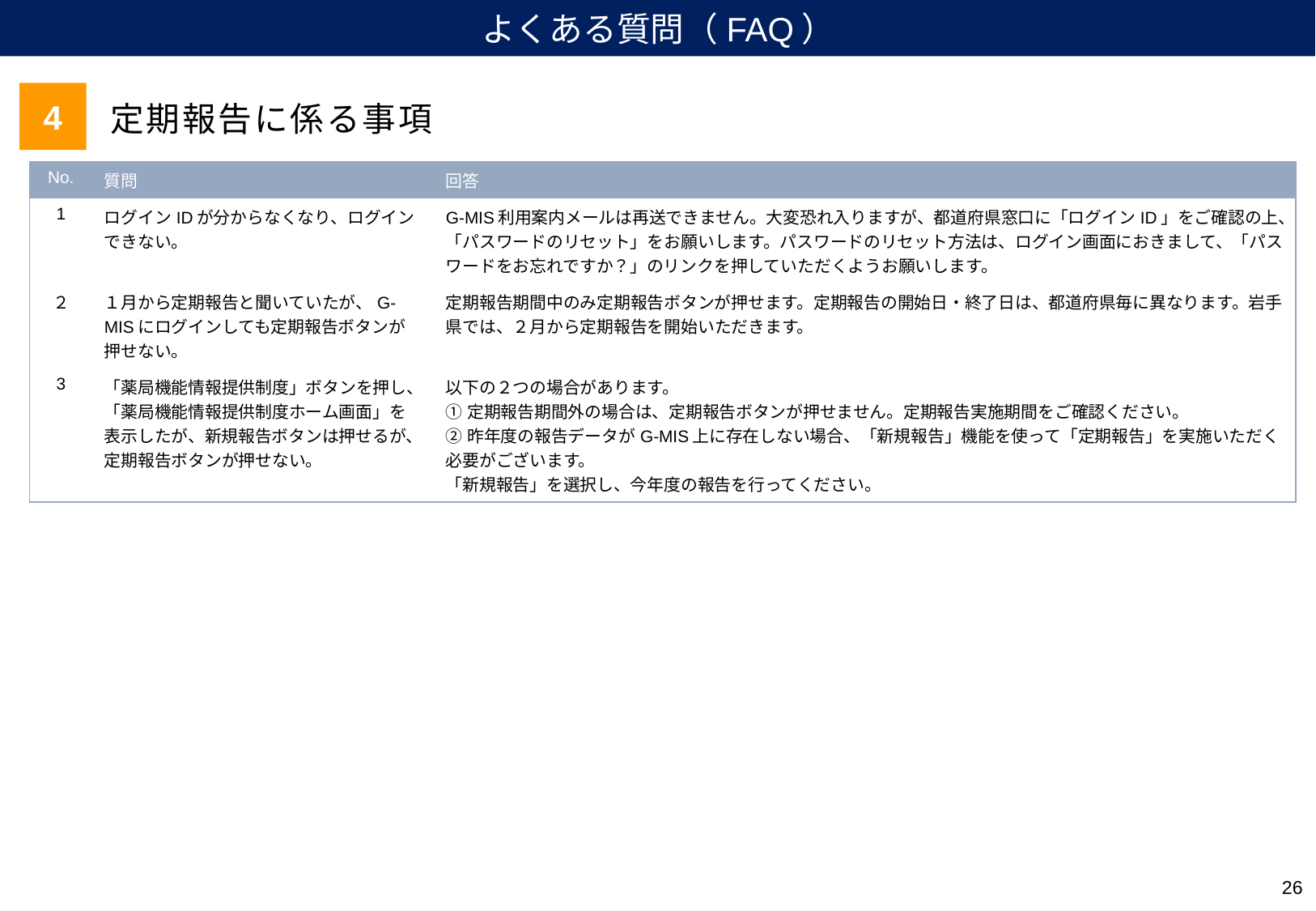

よくある質問（FAQ）
4
定期報告に係る事項
| No. | 質問 | 回答 |
| --- | --- | --- |
| 1 | ログインIDが分からなくなり、ログインできない。 | G-MIS利用案内メールは再送できません。大変恐れ入りますが、都道府県窓口に「ログインID」をご確認の上、「パスワードのリセット」をお願いします。パスワードのリセット方法は、ログイン画面におきまして、「パスワードをお忘れですか？」のリンクを押していただくようお願いします。 |
| ２ | １月から定期報告と聞いていたが、G-MISにログインしても定期報告ボタンが押せない。 | 定期報告期間中のみ定期報告ボタンが押せます。定期報告の開始日・終了日は、都道府県毎に異なります。岩手県では、２月から定期報告を開始いただきます。 |
| 3 | 「薬局機能情報提供制度」ボタンを押し、「薬局機能情報提供制度ホーム画面」を表示したが、新規報告ボタンは押せるが、定期報告ボタンが押せない。 | 以下の２つの場合があります。 ①定期報告期間外の場合は、定期報告ボタンが押せません。定期報告実施期間をご確認ください。 ②昨年度の報告データがG-MIS上に存在しない場合、「新規報告」機能を使って「定期報告」を実施いただく必要がございます。 「新規報告」を選択し、今年度の報告を行ってください。 |
26